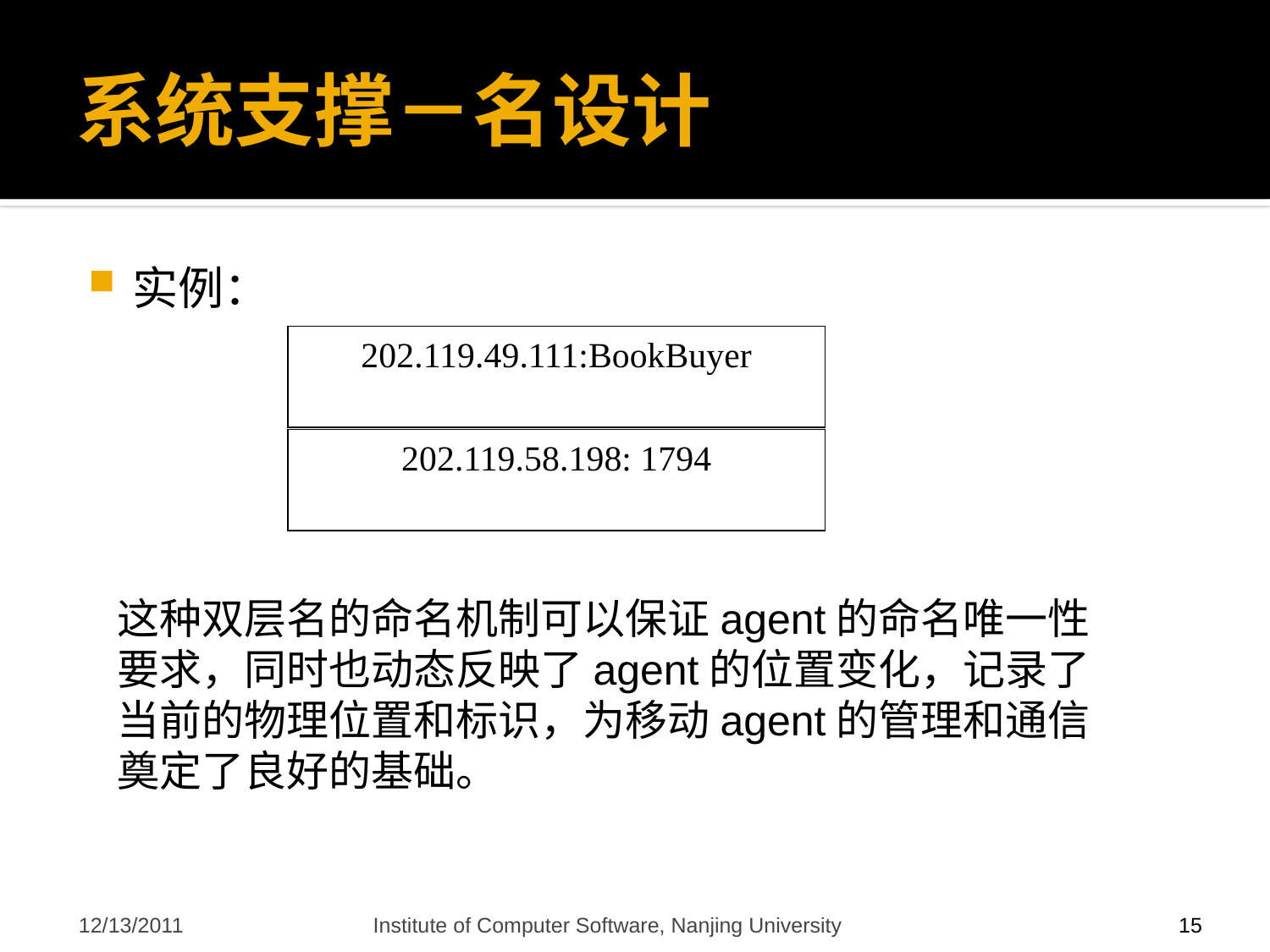

# 系统支撑－名设计
实例：
202.119.49.111:BookBuyer
202.119.58.198: 1794
这种双层名的命名机制可以保证agent的命名唯一性要求，同时也动态反映了agent的位置变化，记录了当前的物理位置和标识，为移动agent的管理和通信奠定了良好的基础。
15
12/13/2011
Institute of Computer Software, Nanjing University
15